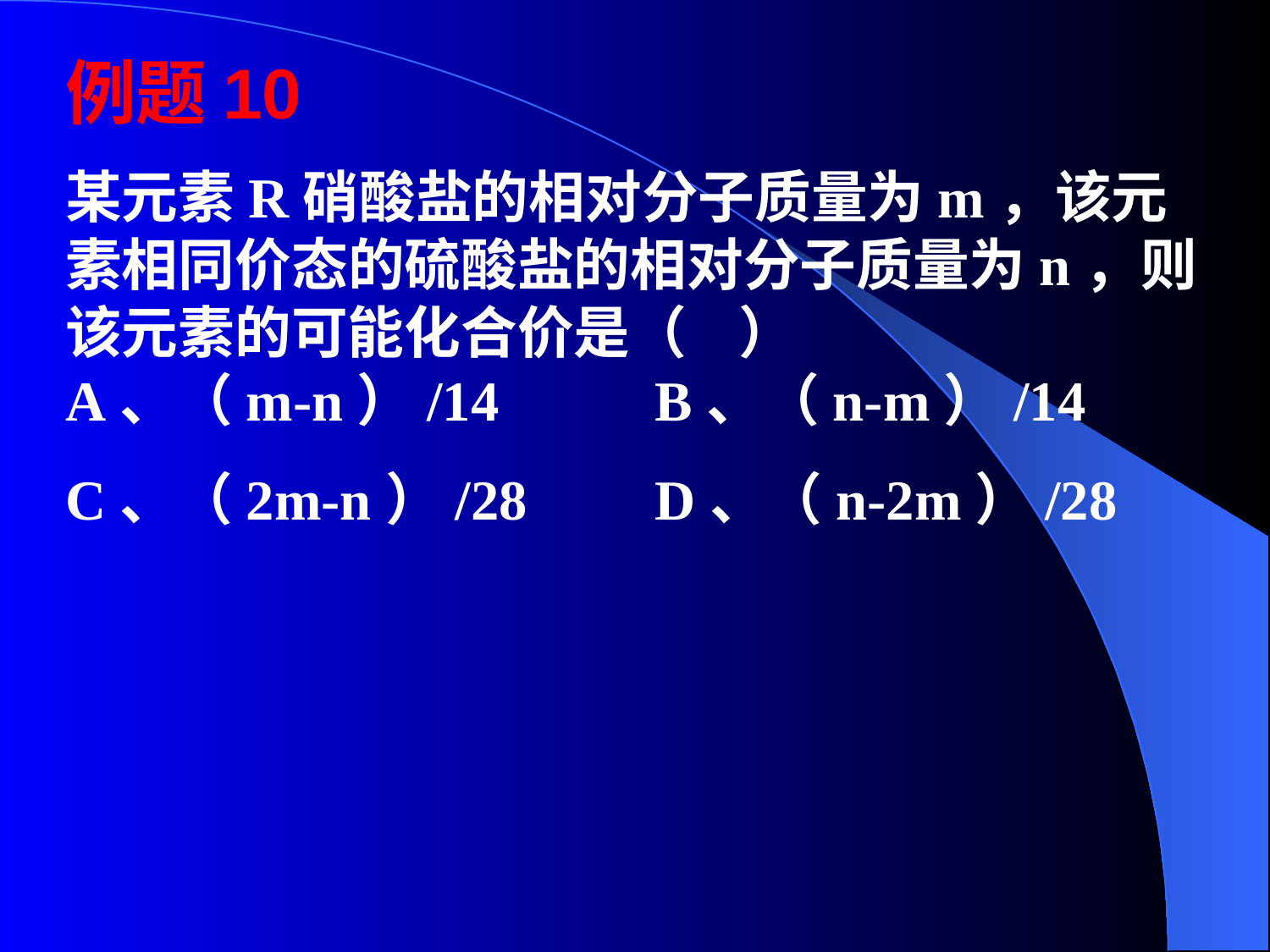

例题10
某元素R硝酸盐的相对分子质量为m，该元素相同价态的硫酸盐的相对分子质量为n，则该元素的可能化合价是（    ）
A、（m-n）/14           B、（n-m）/14
C、（2m-n）/28         D、（n-2m）/28

25